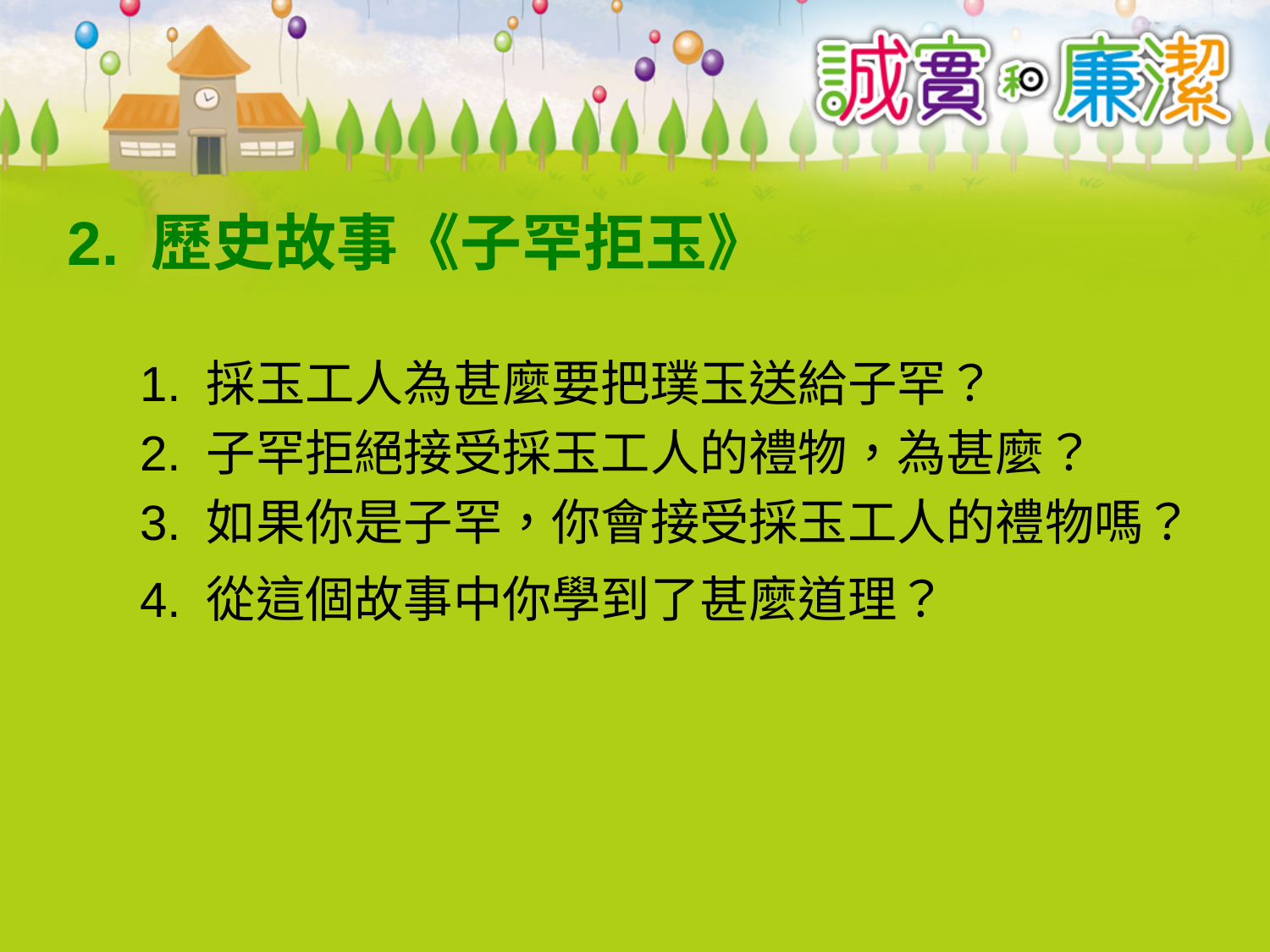

# 2. 歷史故事《子罕拒玉》
1. 採玉工人為甚麼要把璞玉送給子罕？
2. 子罕拒絕接受採玉工人的禮物，為甚麼？
3. 如果你是子罕，你會接受採玉工人的禮物嗎？
4. 從這個故事中你學到了甚麼道理？